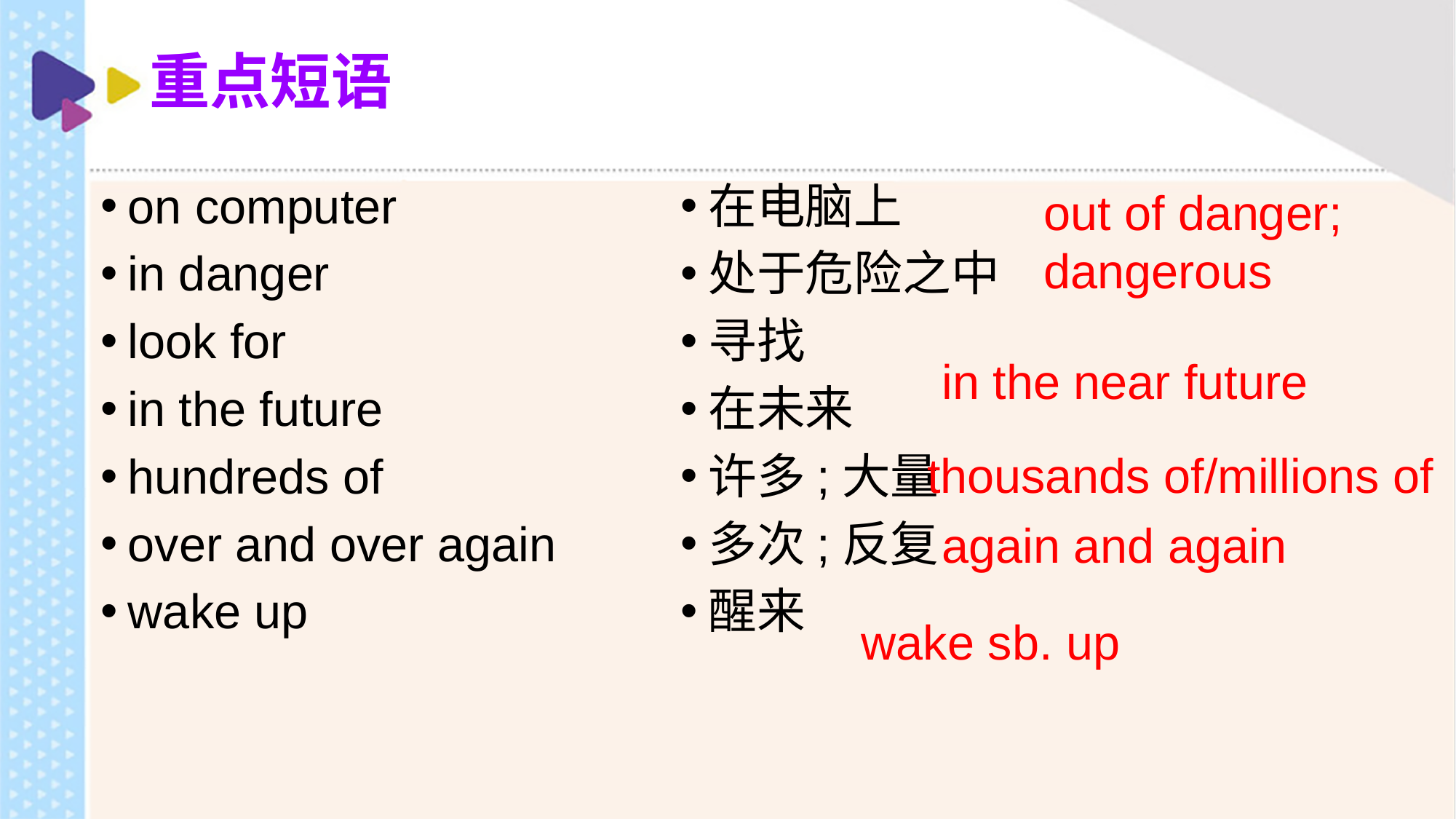

# 重点短语
on computer
in danger
look for
in the future
hundreds of
over and over again
wake up
在电脑上
处于危险之中
寻找
在未来
许多;大量
多次;反复
醒来
out of danger;
dangerous
in the near future
thousands of/millions of
again and again
wake sb. up